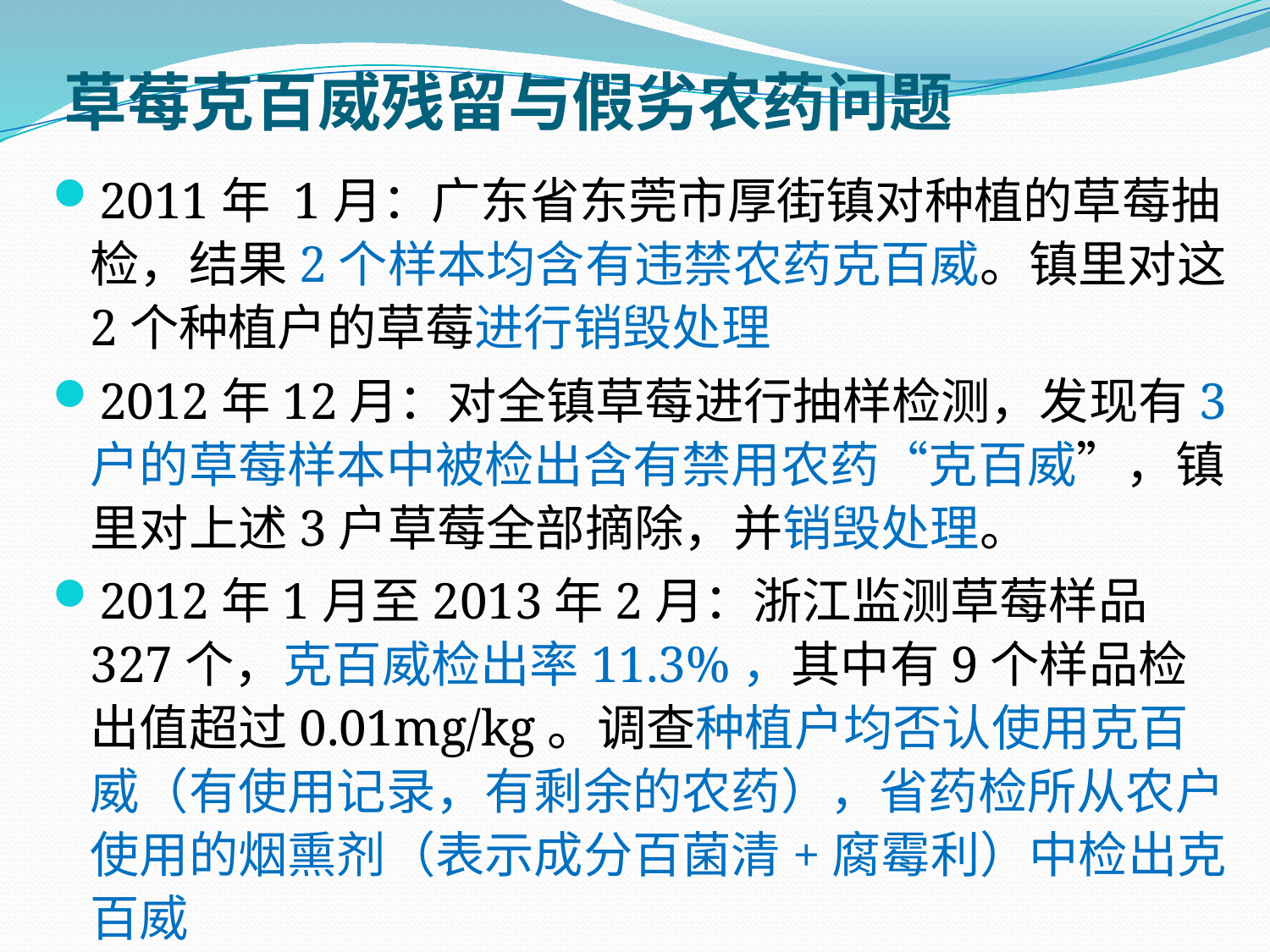

# 草莓克百威残留与假劣农药问题
2011年 1月：广东省东莞市厚街镇对种植的草莓抽检，结果2个样本均含有违禁农药克百威。镇里对这2个种植户的草莓进行销毁处理
2012年12月：对全镇草莓进行抽样检测，发现有3户的草莓样本中被检出含有禁用农药“克百威”，镇里对上述3户草莓全部摘除，并销毁处理。
2012年1月至2013年2月：浙江监测草莓样品327个，克百威检出率11.3%，其中有9个样品检出值超过0.01mg/kg。调查种植户均否认使用克百威（有使用记录，有剩余的农药），省药检所从农户使用的烟熏剂（表示成分百菌清+腐霉利）中检出克百威